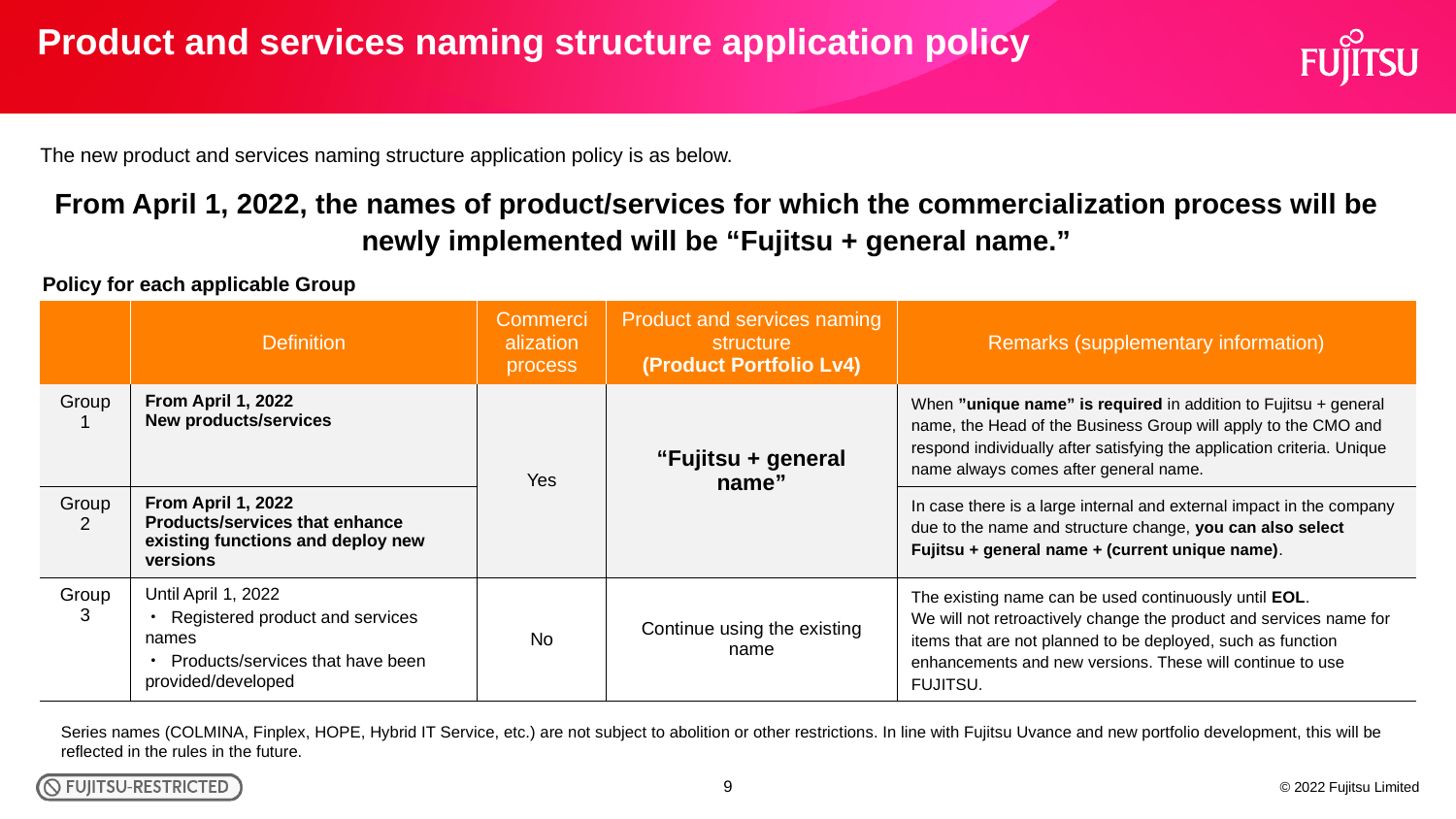

# Product and services naming structure application policy
The new product and services naming structure application policy is as below.
From April 1, 2022, the names of product/services for which the commercialization process will be newly implemented will be “Fujitsu + general name.”

Policy for each applicable Group
|  | Definition | Commercialization process | Product and services naming structure (Product Portfolio Lv4) | Remarks (supplementary information) |
| --- | --- | --- | --- | --- |
| Group 1 | From April 1, 2022 New products/services | Yes | “Fujitsu + general name” | When ”unique name” is required in addition to Fujitsu + general name, the Head of the Business Group will apply to the CMO and respond individually after satisfying the application criteria. Unique name always comes after general name. |
| Group 2 | From April 1, 2022 Products/services that enhance existing functions and deploy new versions |  |  | In case there is a large internal and external impact in the company due to the name and structure change, you can also select Fujitsu + general name + (current unique name). |
| Group 3 | Until April 1, 2022 ・ Registered product and services names ・ Products/services that have been provided/developed | No | Continue using the existing name | The existing name can be used continuously until EOL. We will not retroactively change the product and services name for items that are not planned to be deployed, such as function enhancements and new versions. These will continue to use FUJITSU. |
Series names (COLMINA, Finplex, HOPE, Hybrid IT Service, etc.) are not subject to abolition or other restrictions. In line with Fujitsu Uvance and new portfolio development, this will be reflected in the rules in the future.
9
© 2022 Fujitsu Limited